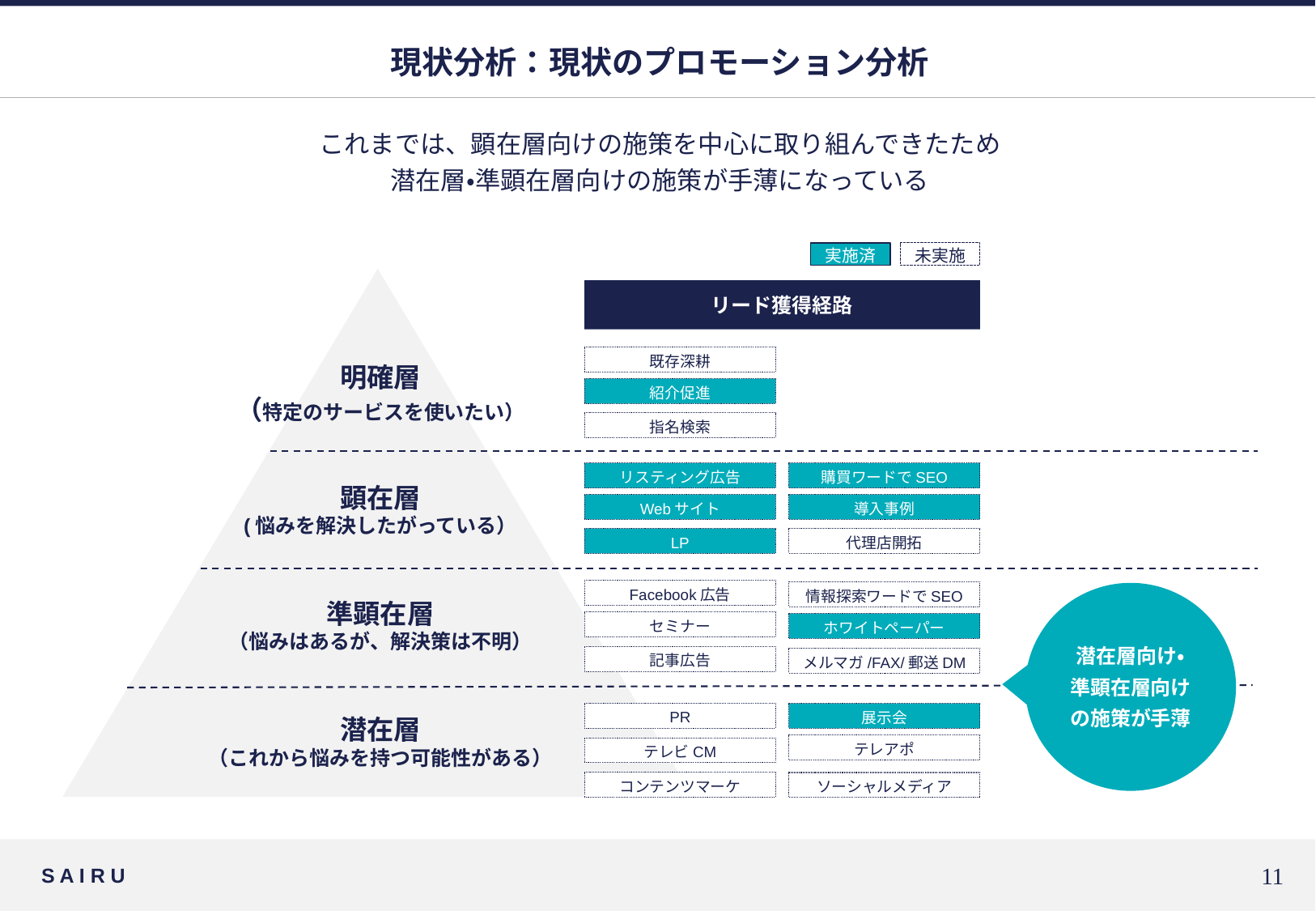

# 現状分析：現状のプロモーション分析
これまでは、顕在層向けの施策を中心に取り組んできたため
潜在層・準顕在層向けの施策が手薄になっている
実施済
未実施

リード獲得経路
既存深耕
明確層
（特定のサービスを使いたい）
紹介促進
指名検索
リスティング広告
購買ワードでSEO
顕在層
(悩みを解決したがっている）
Webサイト
導入事例
LP
代理店開拓
Facebook広告
情報探索ワードでSEO
潜在層向け・
準顕在層向け
の施策が手薄
準顕在層
（悩みはあるが、解決策は不明）
セミナー
ホワイトペーパー
記事広告
メルマガ/FAX/郵送DM
潜在層
（これから悩みを持つ可能性がある）
PR
展示会
テレアポ
テレビCM
コンテンツマーケ
ソーシャルメディア
11